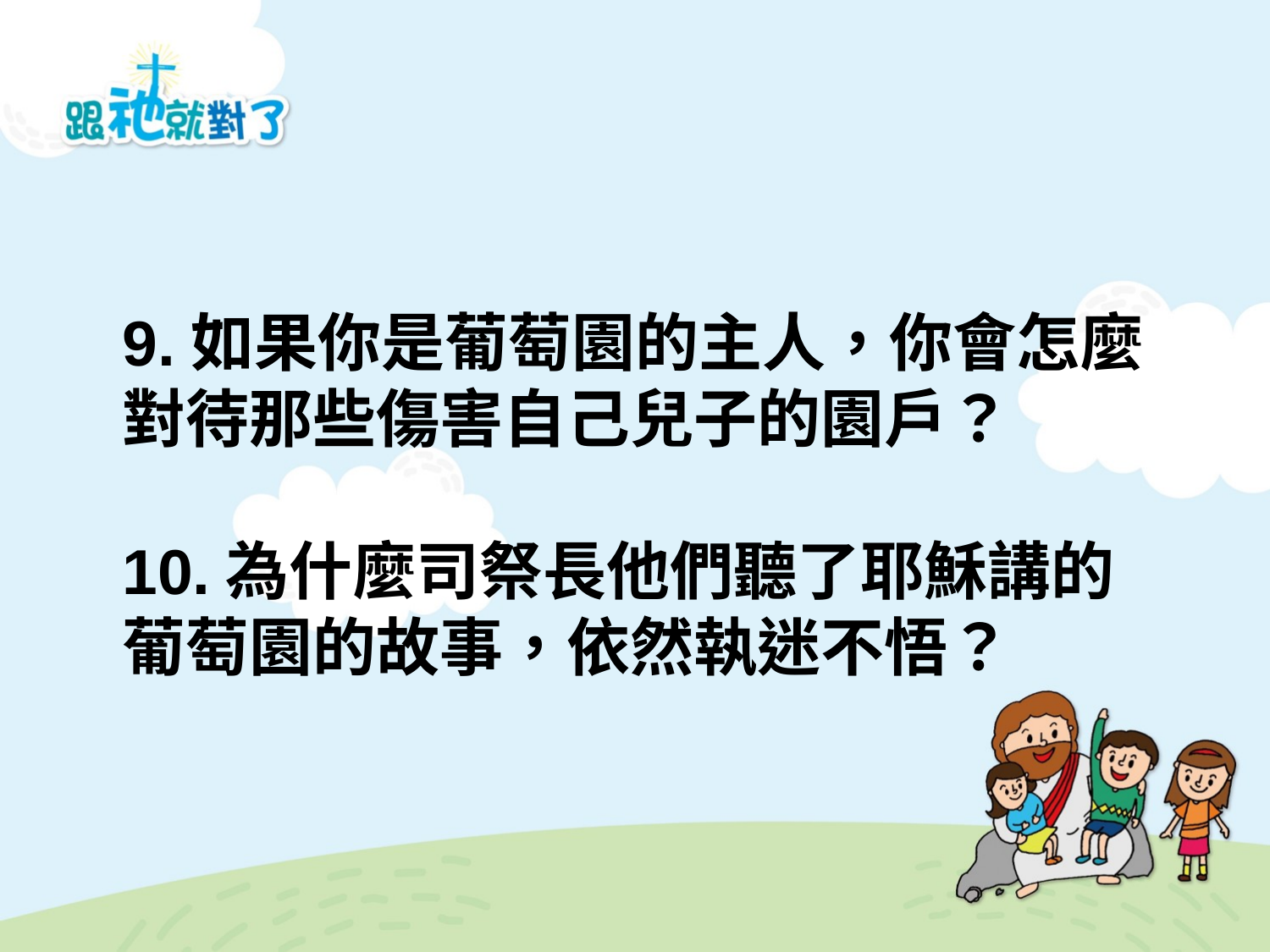

9.如果你是葡萄園的主人，你會怎麼對待那些傷害自己兒子的園戶？

10.為什麼司祭長他們聽了耶穌講的葡萄園的故事，依然執迷不悟？